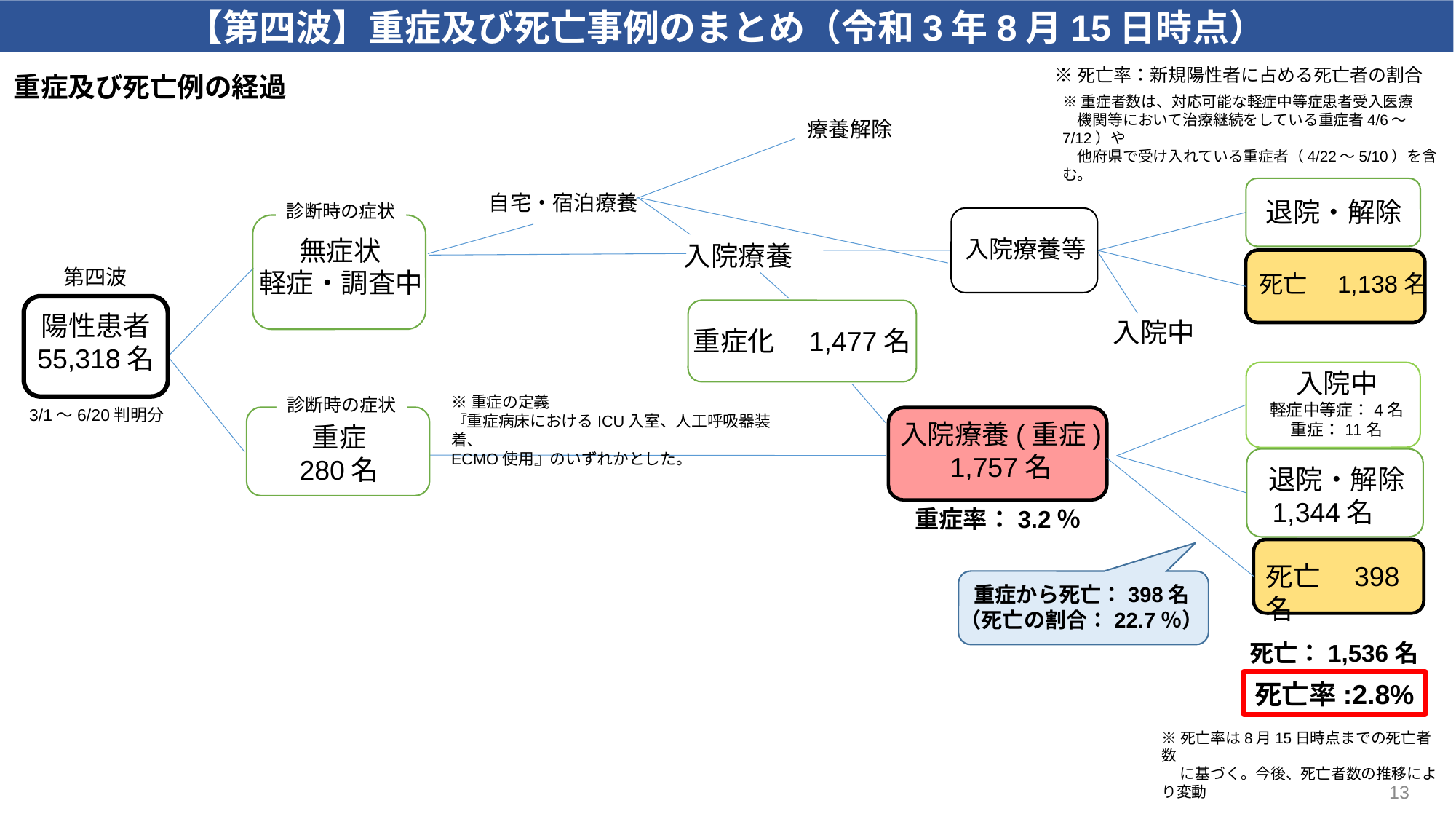

【第四波】重症及び死亡事例のまとめ（令和3年8月15日時点）
※死亡率：新規陽性者に占める死亡者の割合
重症及び死亡例の経過
※重症者数は、対応可能な軽症中等症患者受入医療
　機関等において治療継続をしている重症者4/6～7/12）や
　他府県で受け入れている重症者（4/22～5/10）を含む。
療養解除

自宅・宿泊療養
退院・解除
診断時の症状

無症状
入院療養等
入院療養

第四波
軽症・調査中
死亡　1,138名

陽性患者
55,318名

入院中
重症化　1,477名

入院中
軽症中等症：4名
重症：11名

※重症の定義
『重症病床におけるICU入室、人工呼吸器装着、
ECMO使用』のいずれかとした。
診断時の症状
3/1～6/20判明分

入院療養(重症)
1,757名

重症
280名

退院・解除
1,344名
重症率：3.2％

死亡　398名

重症から死亡：398名
（死亡の割合：22.7％）
死亡：1,536名
死亡率:2.8%
※死亡率は8月15日時点までの死亡者数
　 に基づく。今後、死亡者数の推移により変動
13